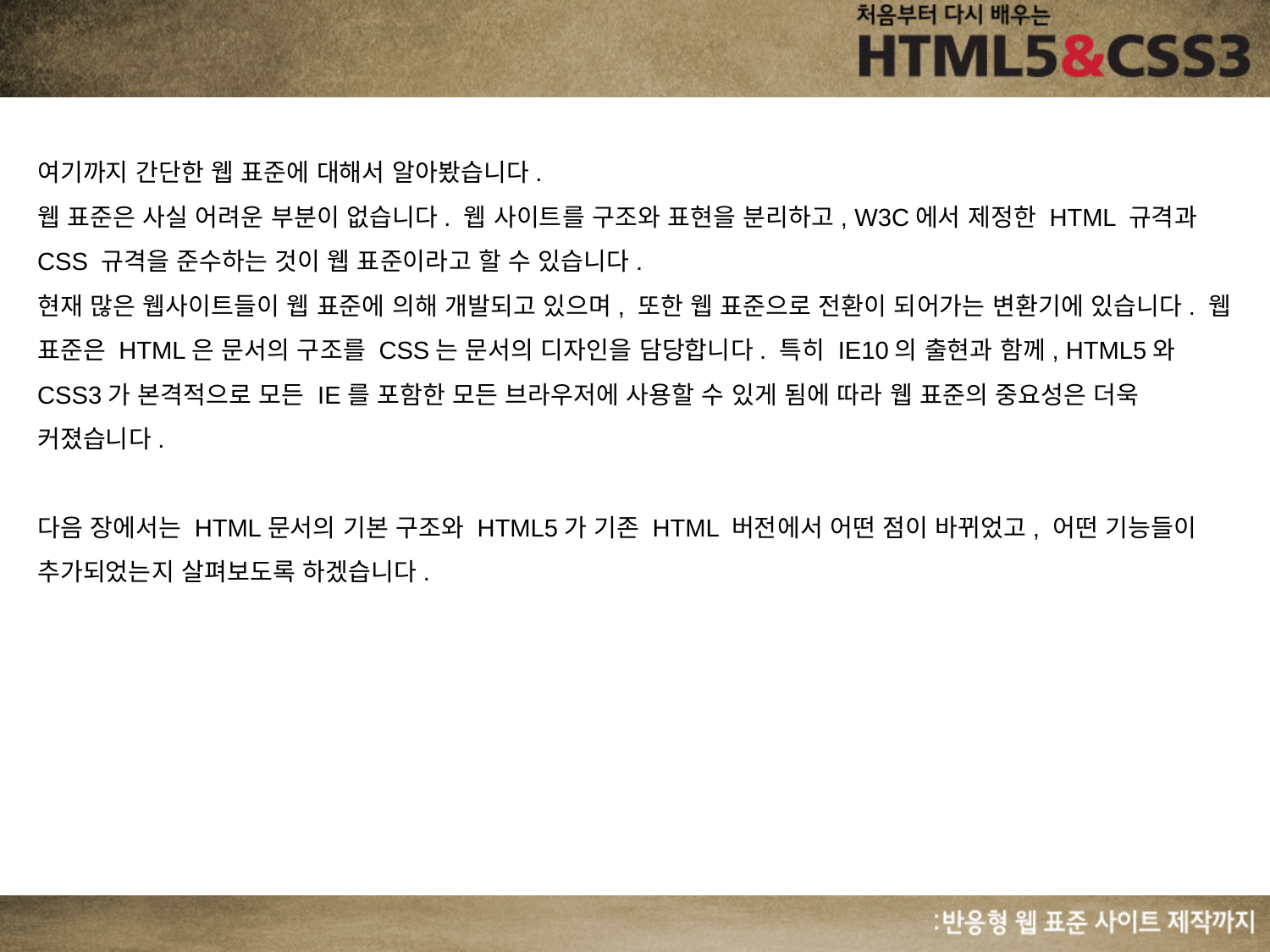

여기까지 간단한 웹 표준에 대해서 알아봤습니다.
웹 표준은 사실 어려운 부분이 없습니다. 웹 사이트를 구조와 표현을 분리하고, W3C에서 제정한 HTML 규격과 CSS 규격을 준수하는 것이 웹 표준이라고 할 수 있습니다.
현재 많은 웹사이트들이 웹 표준에 의해 개발되고 있으며, 또한 웹 표준으로 전환이 되어가는 변환기에 있습니다. 웹 표준은 HTML은 문서의 구조를 CSS는 문서의 디자인을 담당합니다. 특히 IE10의 출현과 함께, HTML5와 CSS3가 본격적으로 모든 IE를 포함한 모든 브라우저에 사용할 수 있게 됨에 따라 웹 표준의 중요성은 더욱 커졌습니다.

다음 장에서는 HTML문서의 기본 구조와 HTML5가 기존 HTML 버전에서 어떤 점이 바뀌었고, 어떤 기능들이 추가되었는지 살펴보도록 하겠습니다.